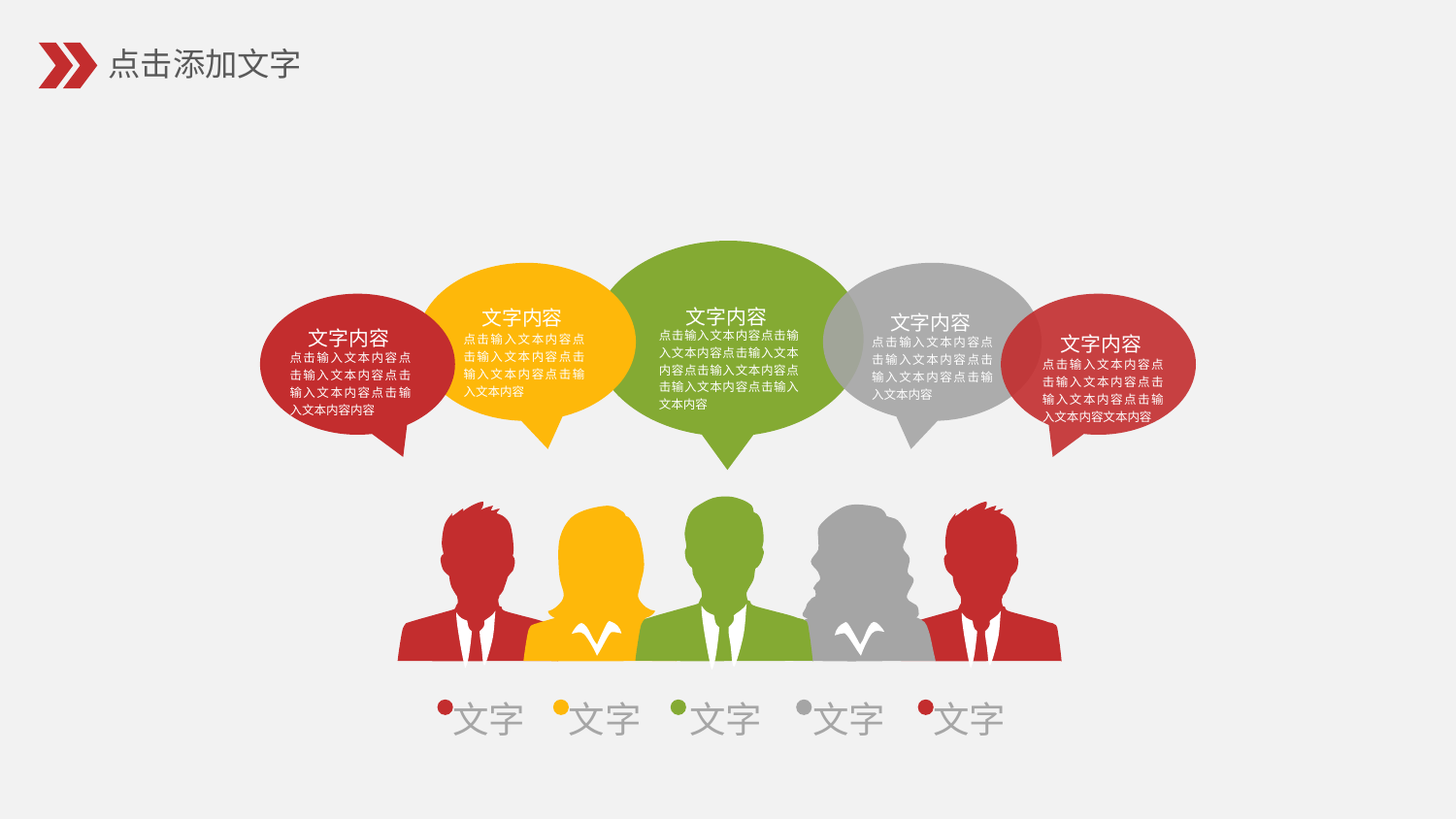

文字内容
点击输入文本内容点击输入文本内容点击输入文本内容点击输入文本内容点击输入文本内容点击输入文本内容
文字内容
点击输入文本内容点击输入文本内容点击输入文本内容点击输入文本内容
文字内容
点击输入文本内容点击输入文本内容点击输入文本内容点击输入文本内容
文字内容
点击输入文本内容点击输入文本内容点击输入文本内容点击输入文本内容内容
文字内容
点击输入文本内容点击输入文本内容点击输入文本内容点击输入文本内容文本内容

文字
文字
文字
文字
文字